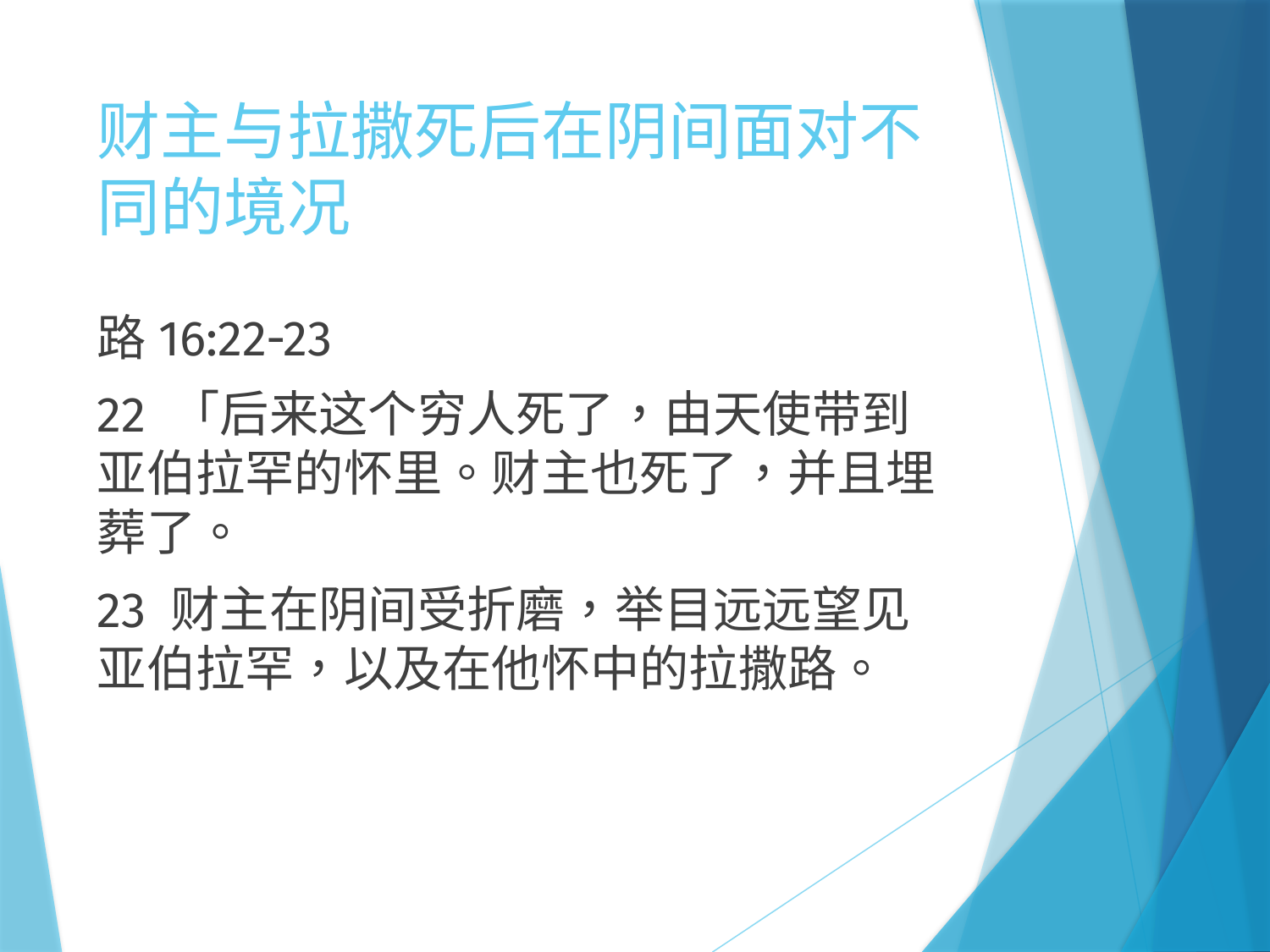

# 财主与拉撒死后在阴间面对不同的境况
路16:22-23
22 「后来这个穷人死了，由天使带到亚伯拉罕的怀里。财主也死了，并且埋葬了。
23 财主在阴间受折磨，举目远远望见亚伯拉罕，以及在他怀中的拉撒路。